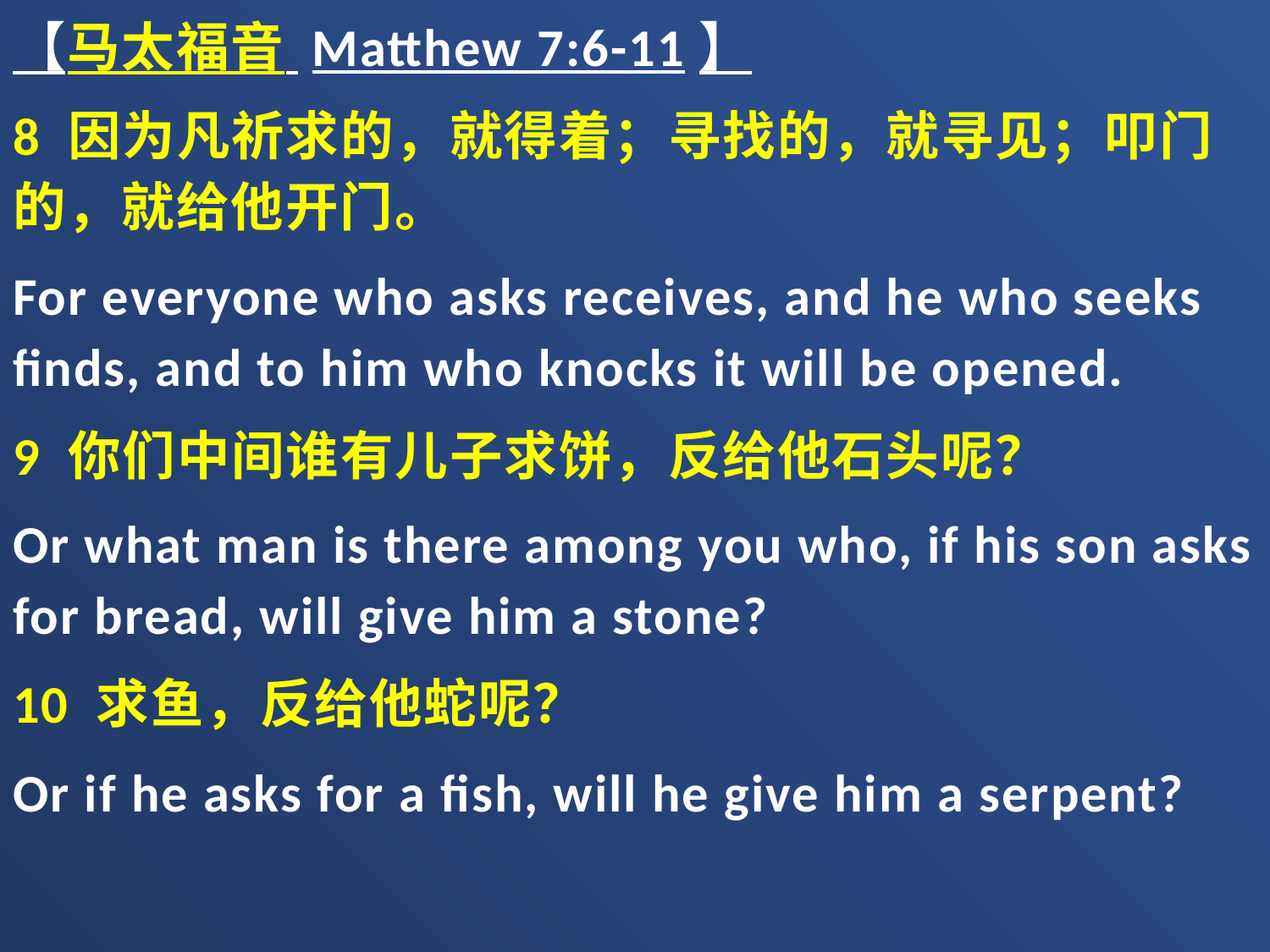

【马太福音 Matthew 7:6-11】
8 因为凡祈求的，就得着；寻找的，就寻见；叩门的，就给他开门。
For everyone who asks receives, and he who seeks finds, and to him who knocks it will be opened.
9 你们中间谁有儿子求饼，反给他石头呢？
Or what man is there among you who, if his son asks for bread, will give him a stone?
10 求鱼，反给他蛇呢？
Or if he asks for a fish, will he give him a serpent?